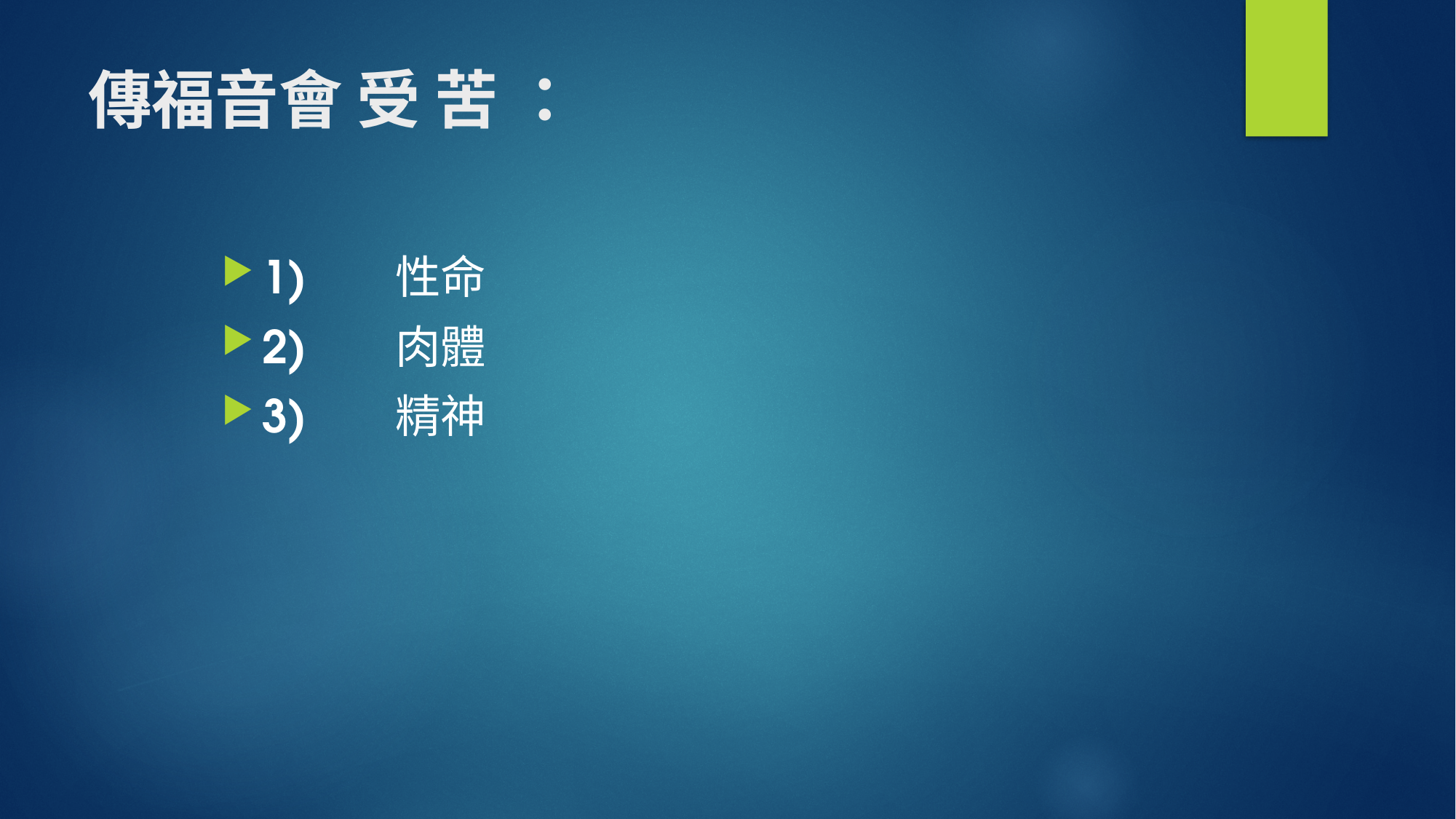

# 傳福音會 受 苦 ：
1)	 性命
2)	 肉體
3)	 精神